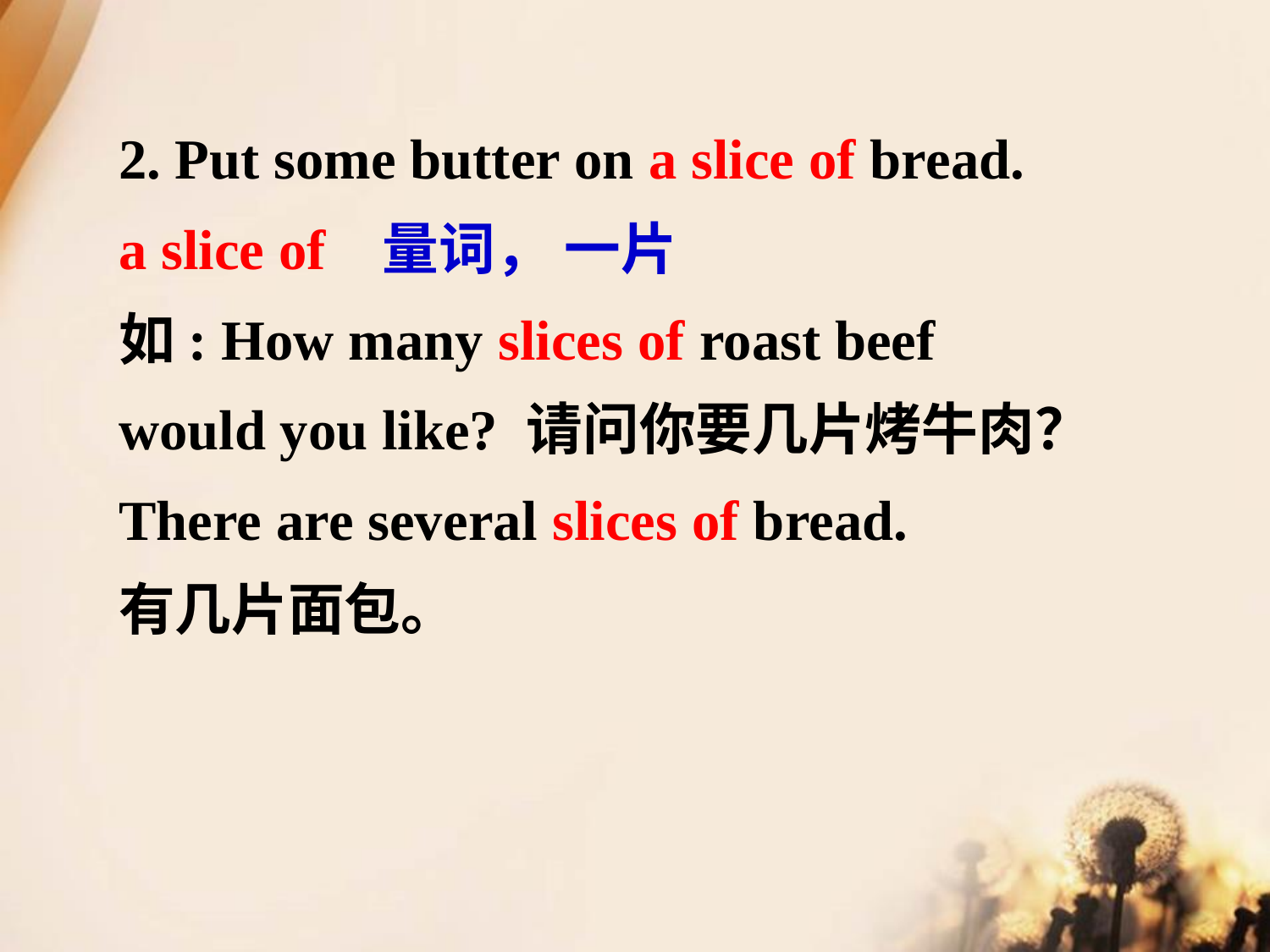

2. Put some butter on a slice of bread.
a slice of   量词， 一片
如: How many slices of roast beef
would you like? 请问你要几片烤牛肉？
There are several slices of bread.
有几片面包。